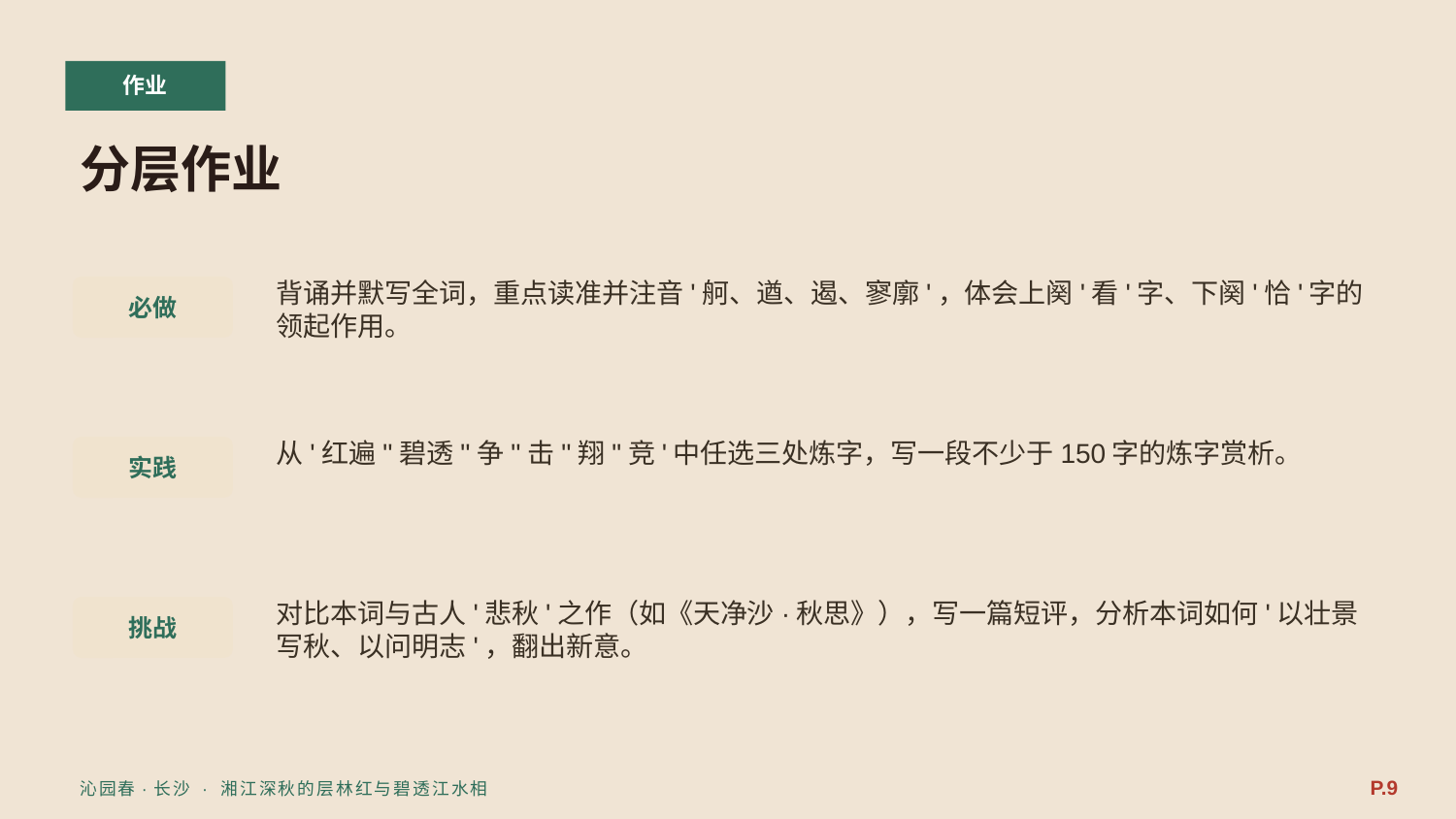

作业

分层作业
背诵并默写全词，重点读准并注音'舸、遒、遏、寥廓'，体会上阕'看'字、下阕'恰'字的领起作用。
必做

从'红遍''碧透''争''击''翔''竞'中任选三处炼字，写一段不少于150字的炼字赏析。
实践

对比本词与古人'悲秋'之作（如《天净沙·秋思》），写一篇短评，分析本词如何'以壮景写秋、以问明志'，翻出新意。
挑战

P.9
沁园春·长沙 · 湘江深秋的层林红与碧透江水相